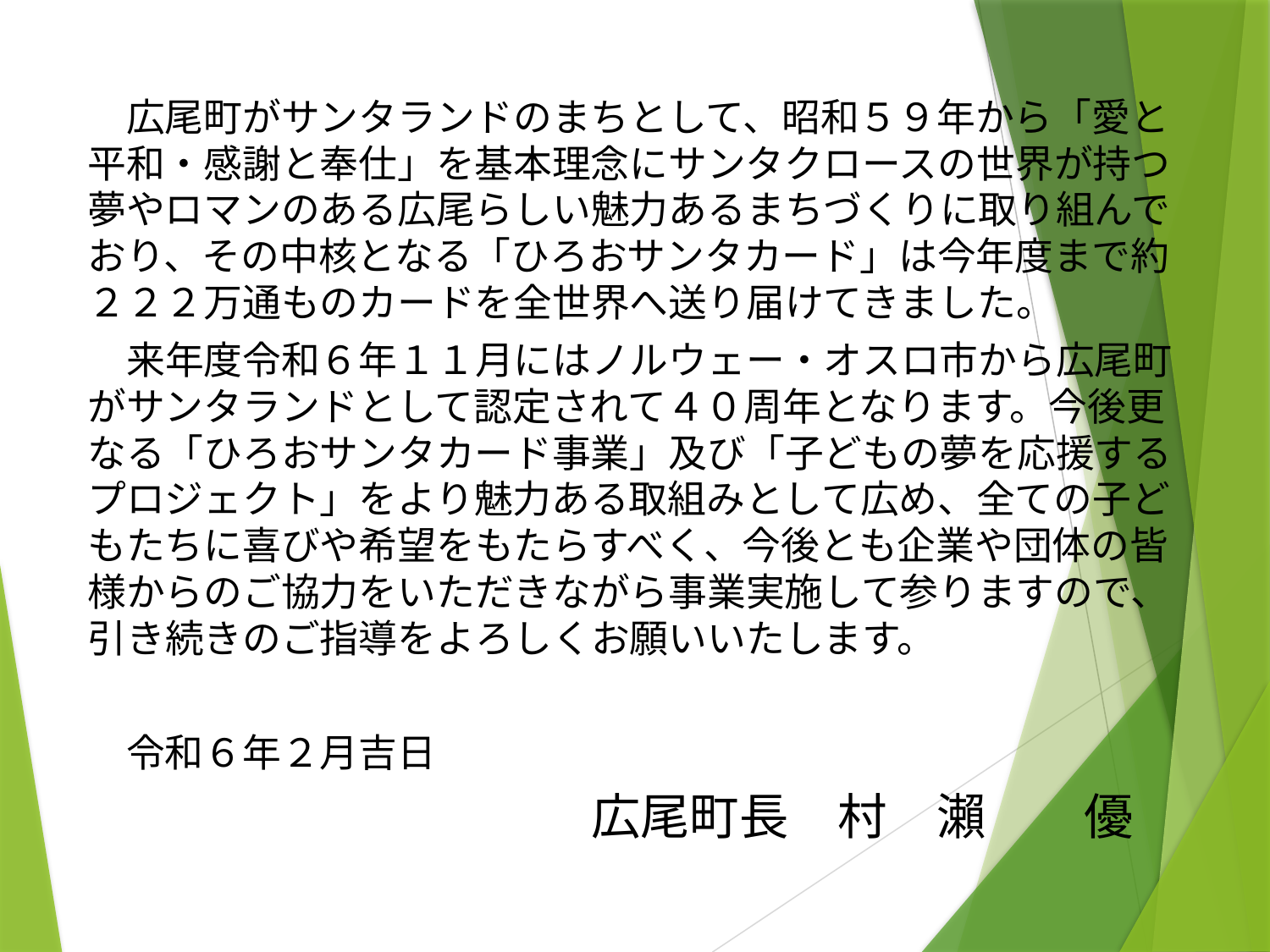

広尾町がサンタランドのまちとして、昭和５９年から「愛と平和・感謝と奉仕」を基本理念にサンタクロースの世界が持つ夢やロマンのある広尾らしい魅力あるまちづくりに取り組んでおり、その中核となる「ひろおサンタカード」は今年度まで約２２２万通ものカードを全世界へ送り届けてきました。
　来年度令和６年１１月にはノルウェー・オスロ市から広尾町がサンタランドとして認定されて４０周年となります。今後更なる「ひろおサンタカード事業」及び「子どもの夢を応援するプロジェクト」をより魅力ある取組みとして広め、全ての子どもたちに喜びや希望をもたらすべく、今後とも企業や団体の皆様からのご協力をいただきながら事業実施して参りますので、引き続きのご指導をよろしくお願いいたします。

　令和６年２月吉日
　　　　　　　　　　　　　広尾町長　村　瀨　　優